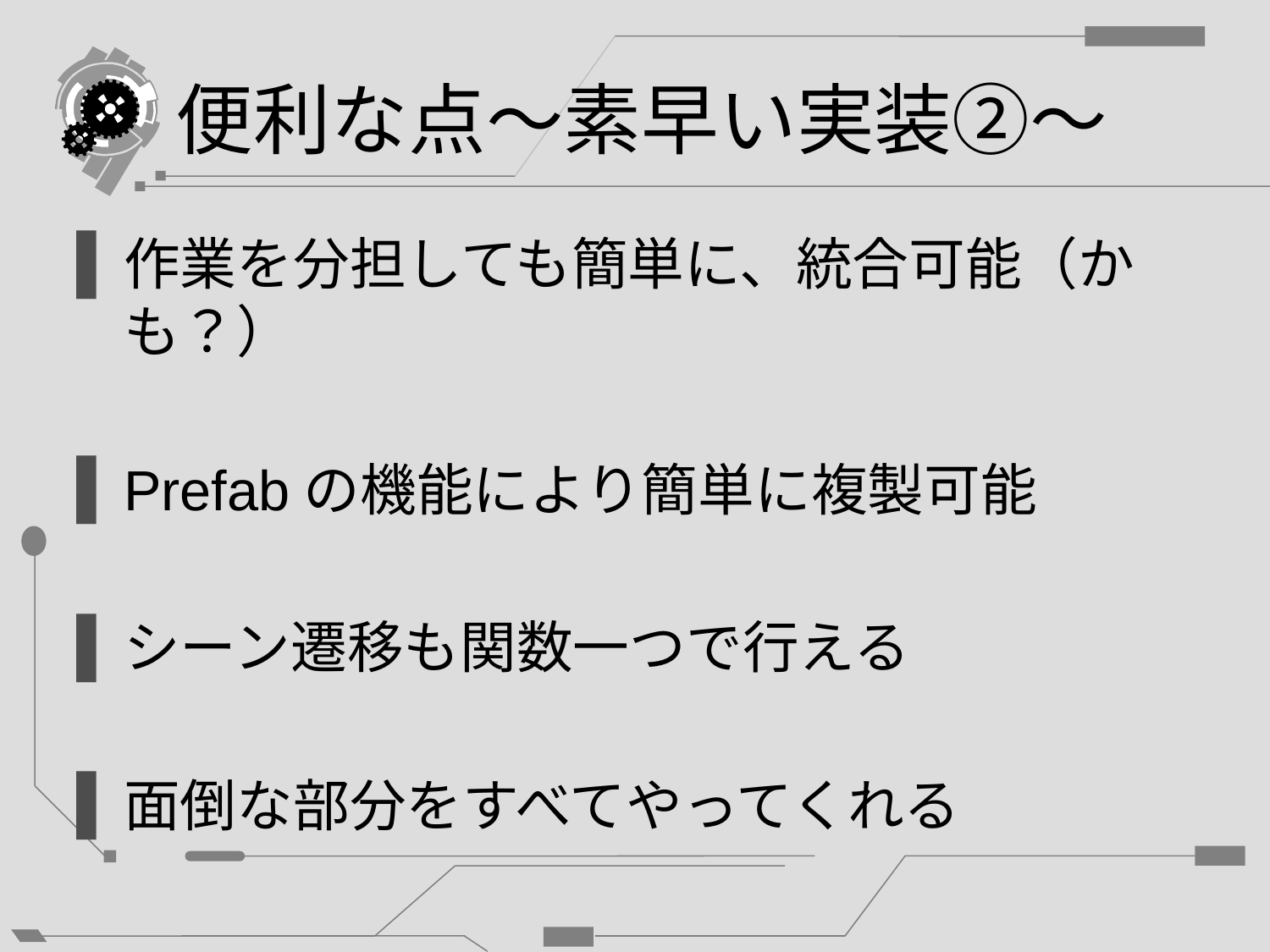

# 便利な点～素早い実装②～

作業を分担しても簡単に、統合可能（かも？）

Prefabの機能により簡単に複製可能

シーン遷移も関数一つで行える

面倒な部分をすべてやってくれる